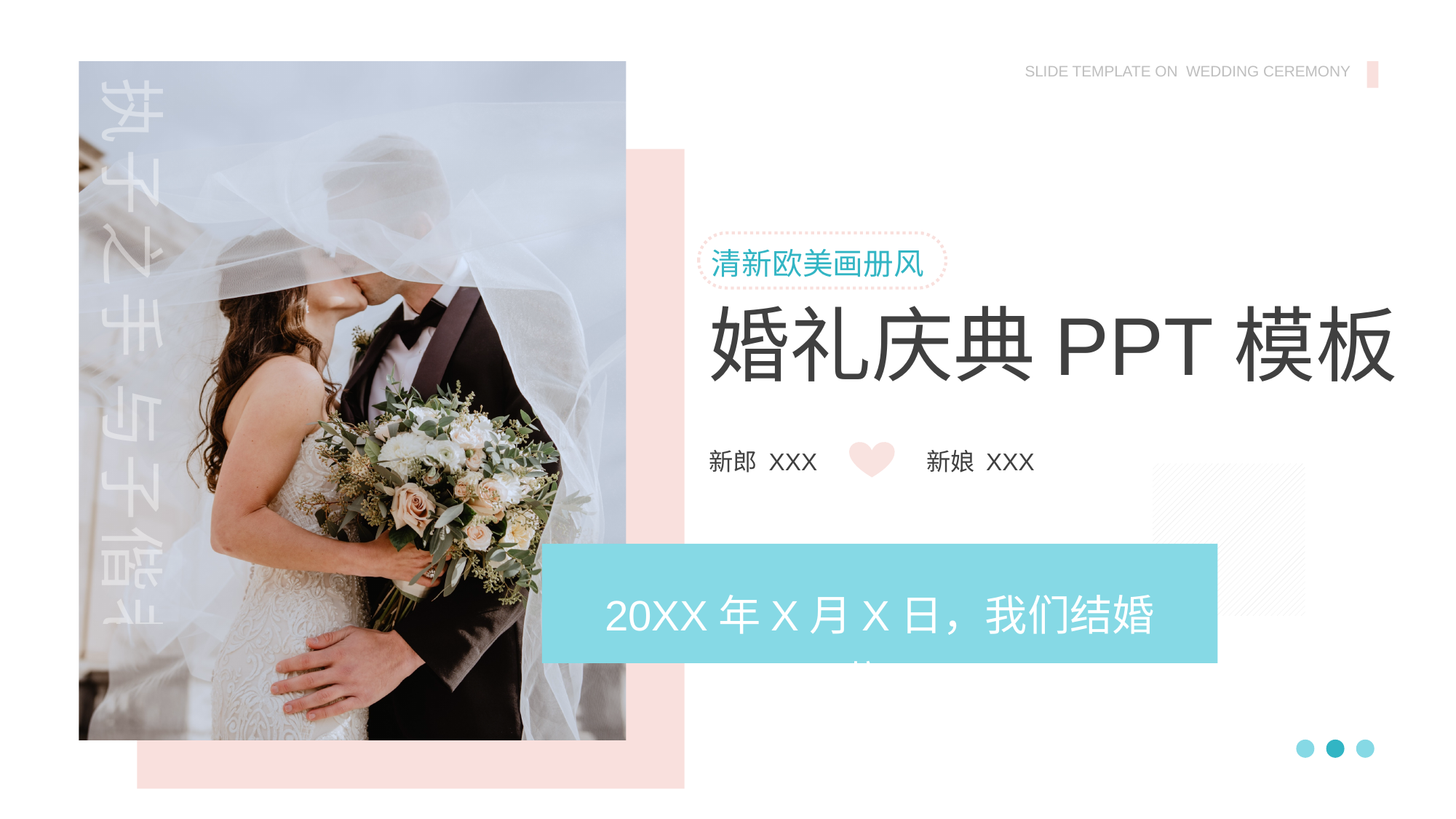

执子之手 与子偕老

清新欧美画册风
婚礼庆典PPT模板
新郎 XXX
新娘 XXX

20XX年X月X日，我们结婚啦！